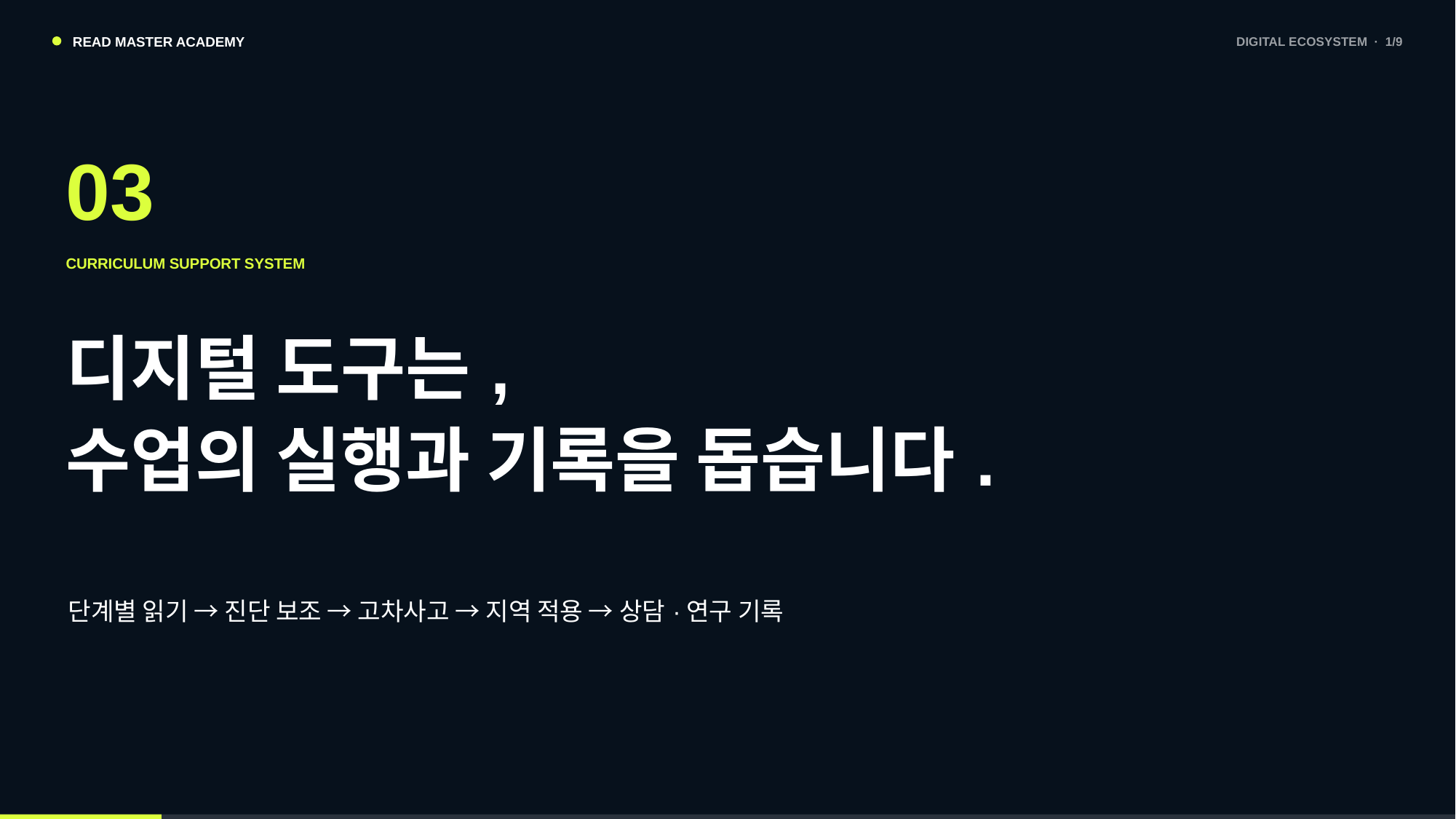

READ MASTER ACADEMY
DIGITAL ECOSYSTEM  ·  1/9

03
CURRICULUM SUPPORT SYSTEM
디지털 도구는,
수업의 실행과 기록을 돕습니다.
단계별 읽기 → 진단 보조 → 고차사고 → 지역 적용 → 상담·연구 기록